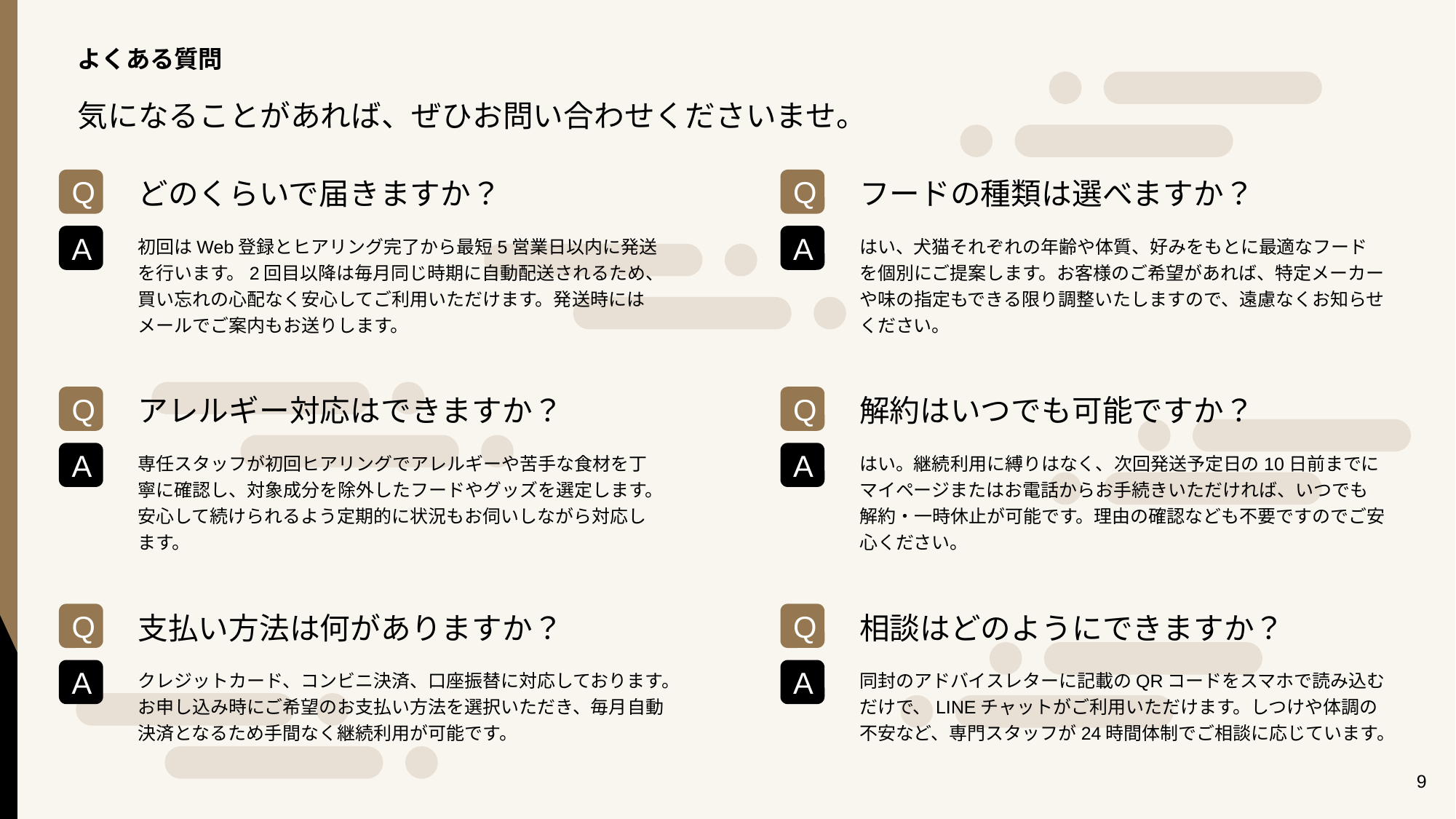

よくある質問

気になることがあれば、ぜひお問い合わせくださいませ。
どのくらいで届きますか？
Q
初回はWeb登録とヒアリング完了から最短5営業日以内に発送を行います。2回目以降は毎月同じ時期に自動配送されるため、買い忘れの心配なく安心してご利用いただけます。発送時にはメールでご案内もお送りします。
A
フードの種類は選べますか？
Q
はい、犬猫それぞれの年齢や体質、好みをもとに最適なフードを個別にご提案します。お客様のご希望があれば、特定メーカーや味の指定もできる限り調整いたしますので、遠慮なくお知らせください。
A
アレルギー対応はできますか？
Q
専任スタッフが初回ヒアリングでアレルギーや苦手な食材を丁寧に確認し、対象成分を除外したフードやグッズを選定します。安心して続けられるよう定期的に状況もお伺いしながら対応します。
A
解約はいつでも可能ですか？
Q
はい。継続利用に縛りはなく、次回発送予定日の10日前までにマイページまたはお電話からお手続きいただければ、いつでも解約・一時休止が可能です。理由の確認なども不要ですのでご安心ください。
A
支払い方法は何がありますか？
Q
クレジットカード、コンビニ決済、口座振替に対応しております。お申し込み時にご希望のお支払い方法を選択いただき、毎月自動決済となるため手間なく継続利用が可能です。
A
相談はどのようにできますか？
Q
同封のアドバイスレターに記載のQRコードをスマホで読み込むだけで、LINEチャットがご利用いただけます。しつけや体調の不安など、専門スタッフが24時間体制でご相談に応じています。
A

9